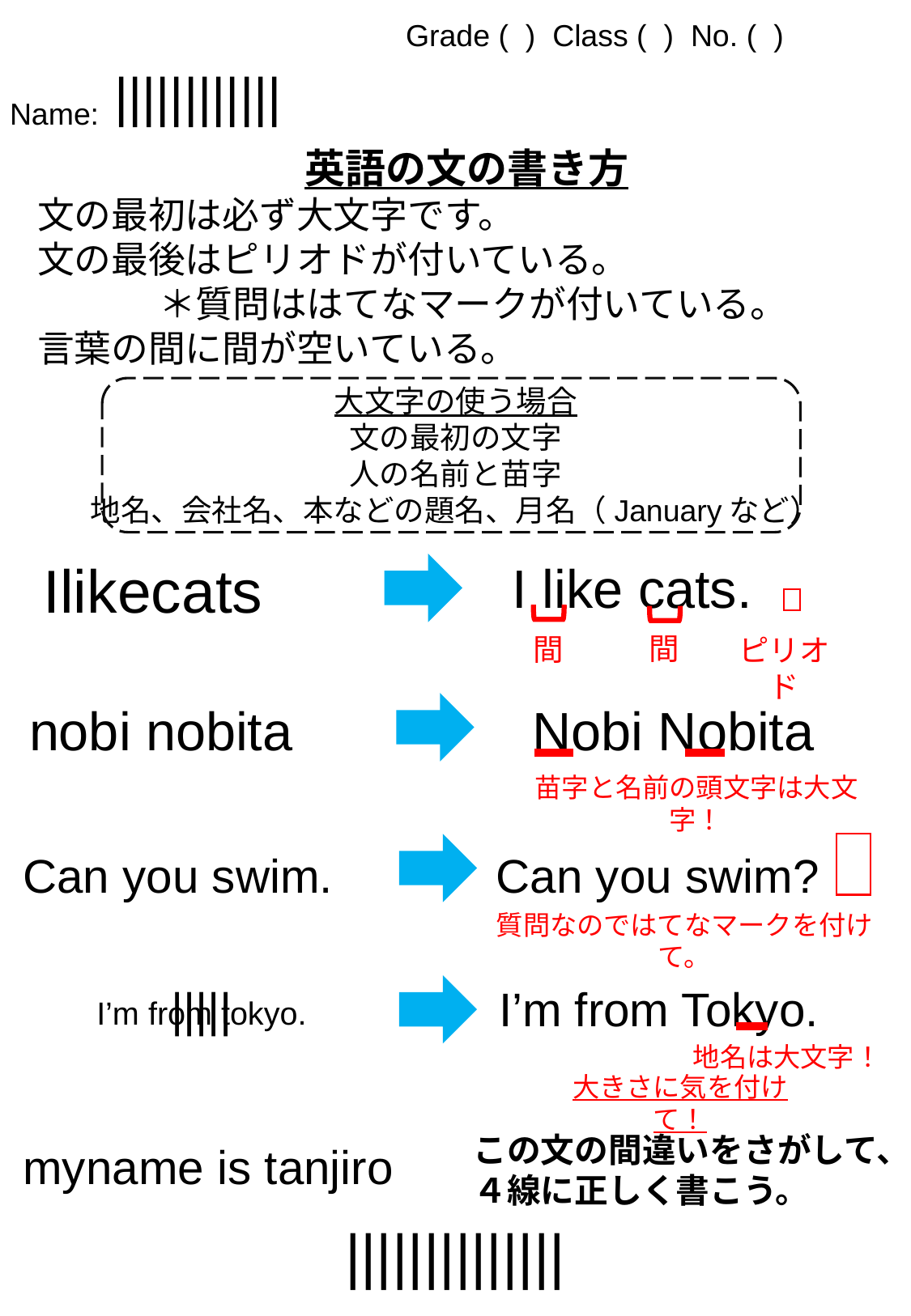

Grade (  )  Class (  )  No. (  )
||||||||||||
Name:
英語の文の書き方
文の最初は必ず大文字です。
文の最後はピリオドが付いている。
	＊質問ははてなマークが付いている。
言葉の間に間が空いている。
大文字の使う場合
文の最初の文字
人の名前と苗字
地名、会社名、本などの題名、月名（Januaryなど）

Ilikecats
I like cats.

間
間
ピリオド

Nobi Nobita
苗字と名前の頭文字は大文字！
nobi nobita

Can you swim?
質問なのではてなマークを付けて。

Can you swim.
|||||
I’m from tokyo.
I’m from Tokyo.
地名は大文字！
大きさに気を付けて！

この文の間違いをさがして、
４線に正しく書こう。
myname is tanjiro
||||||||||||||